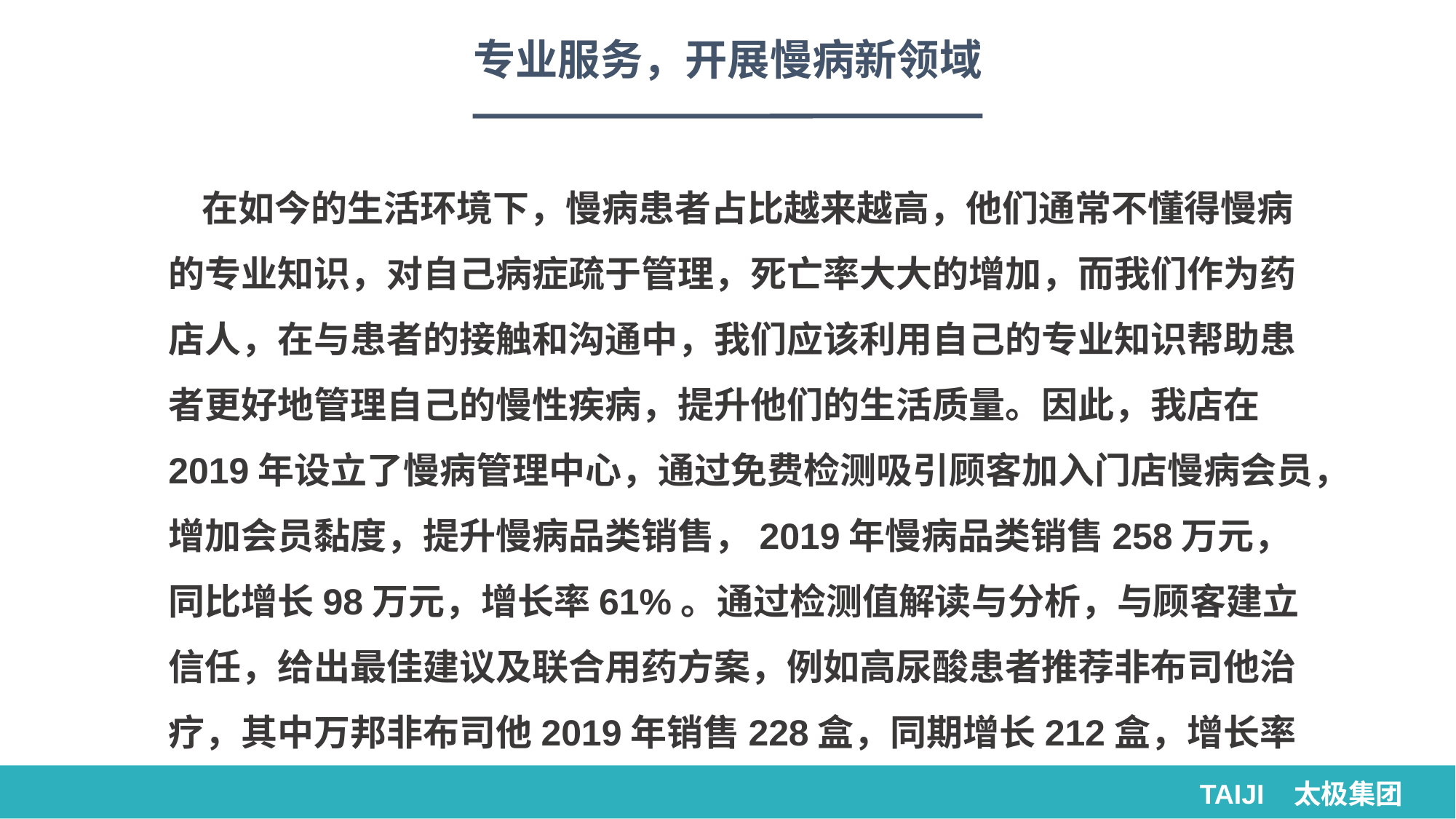

专业服务，开展慢病新领域
   在如今的生活环境下，慢病患者占比越来越高，他们通常不懂得慢病的专业知识，对自己病症疏于管理，死亡率大大的增加，而我们作为药店人，在与患者的接触和沟通中，我们应该利用自己的专业知识帮助患者更好地管理自己的慢性疾病，提升他们的生活质量。因此，我店在2019年设立了慢病管理中心，通过免费检测吸引顾客加入门店慢病会员，增加会员黏度，提升慢病品类销售，2019年慢病品类销售258万元，同比增长98万元，增长率61%。通过检测值解读与分析，与顾客建立信任，给出最佳建议及联合用药方案，例如高尿酸患者推荐非布司他治疗，其中万邦非布司他2019年销售228盒，同期增长212盒，增长率1325% 。

TAIJI   太极集团